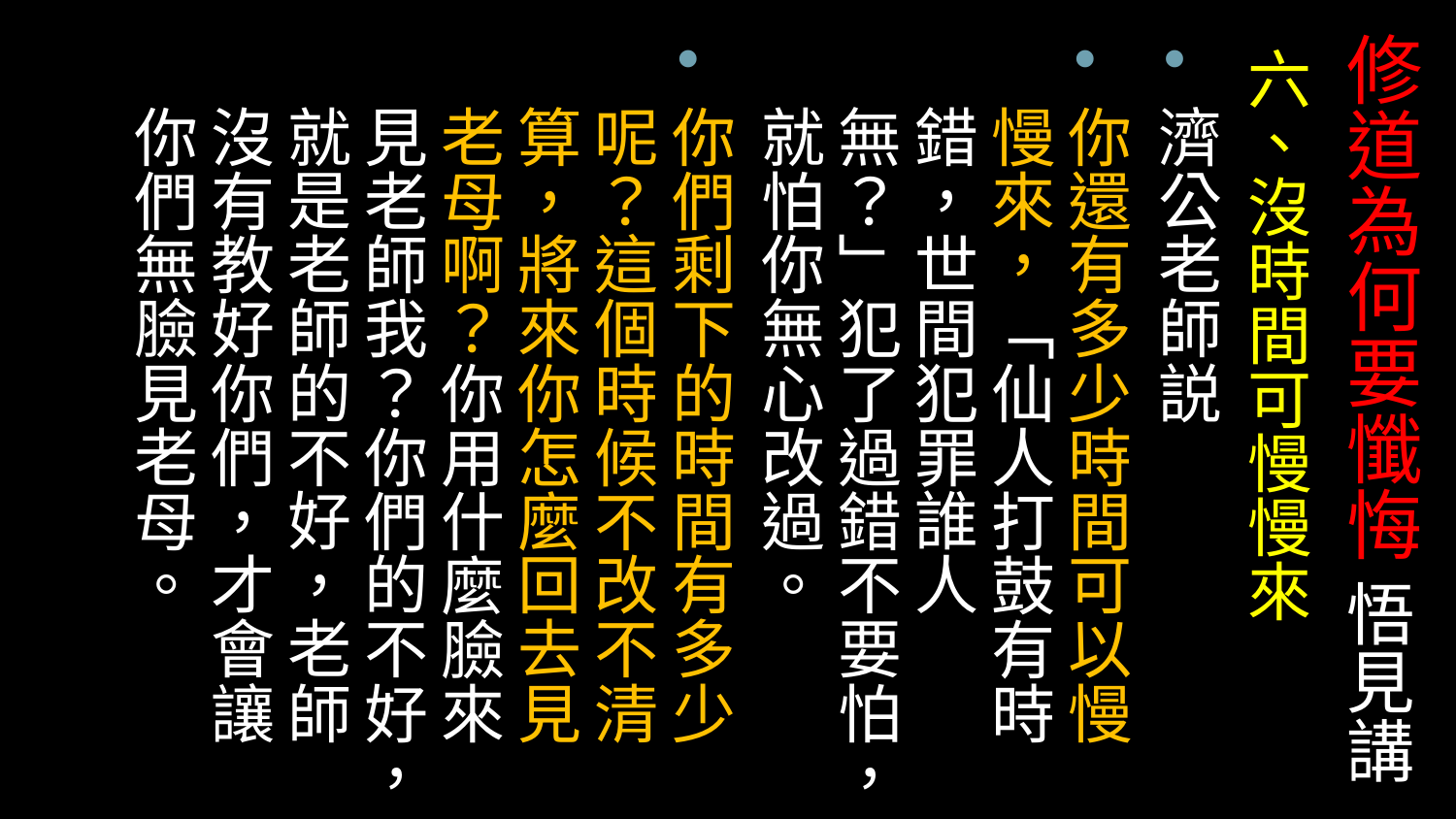

# 修道為何要懺悔 悟見講
六、沒時間可慢慢來
濟公老師説
你還有多少時間可以慢慢來，「仙人打鼓有時錯，世間犯罪誰人無？」犯了過錯不要怕，就怕你無心改過。
你們剩下的時間有多少呢？這個時候不改不清算，將來你怎麼回去見老母啊？你用什麼臉來見老師我？你們的不好，就是老師的不好，老師沒有教好你們，才會讓你們無臉見老母。